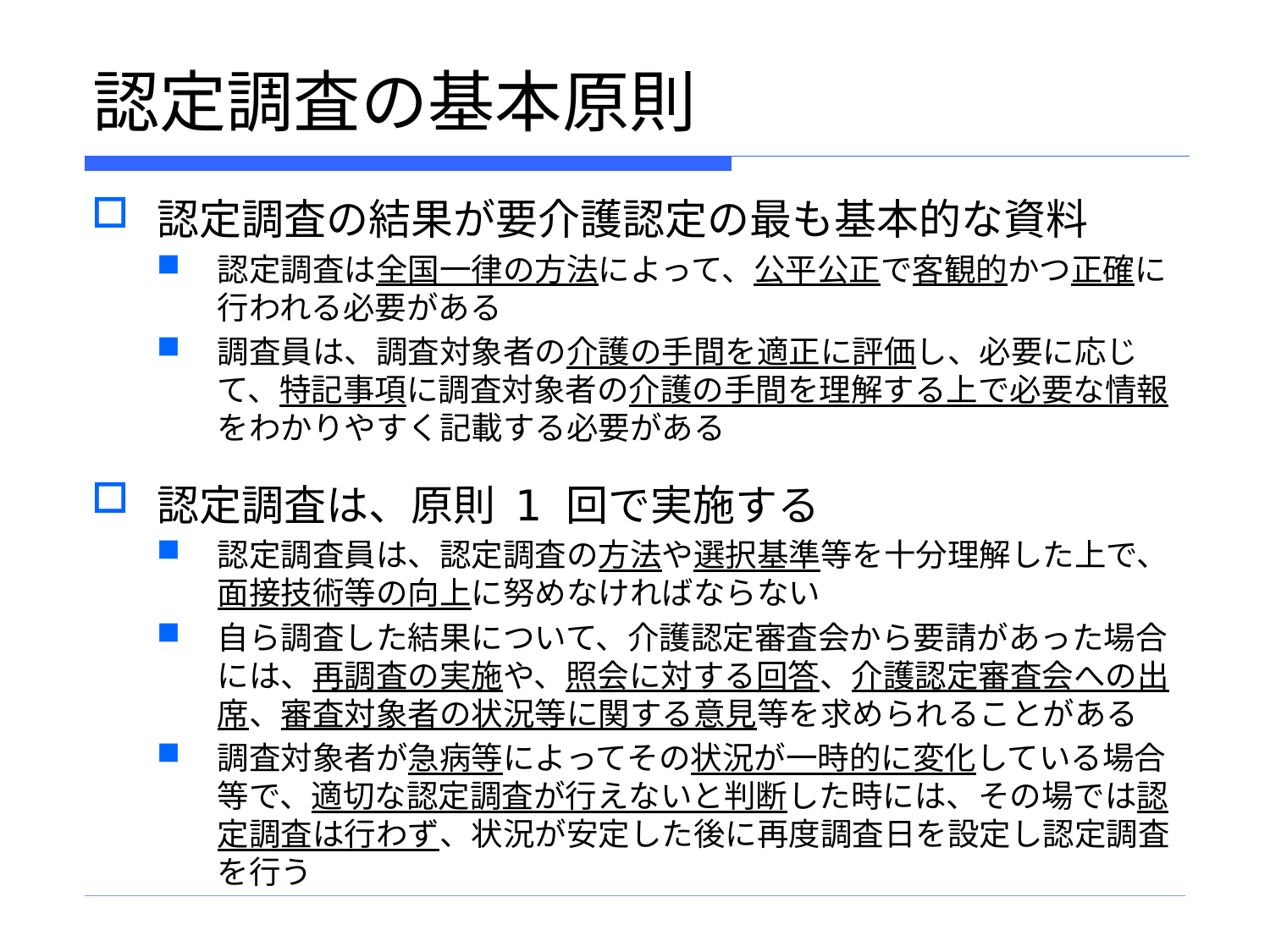

# 認定調査の基本原則
認定調査の結果が要介護認定の最も基本的な資料
認定調査は全国一律の方法によって、公平公正で客観的かつ正確に行われる必要がある
調査員は、調査対象者の介護の手間を適正に評価し、必要に応じて、特記事項に調査対象者の介護の手間を理解する上で必要な情報をわかりやすく記載する必要がある
認定調査は、原則 1 回で実施する
認定調査員は、認定調査の方法や選択基準等を十分理解した上で、面接技術等の向上に努めなければならない
自ら調査した結果について、介護認定審査会から要請があった場合には、再調査の実施や、照会に対する回答、介護認定審査会への出席、審査対象者の状況等に関する意見等を求められることがある
調査対象者が急病等によってその状況が一時的に変化している場合等で、適切な認定調査が行えないと判断した時には、その場では認定調査は行わず、状況が安定した後に再度調査日を設定し認定調査を行う